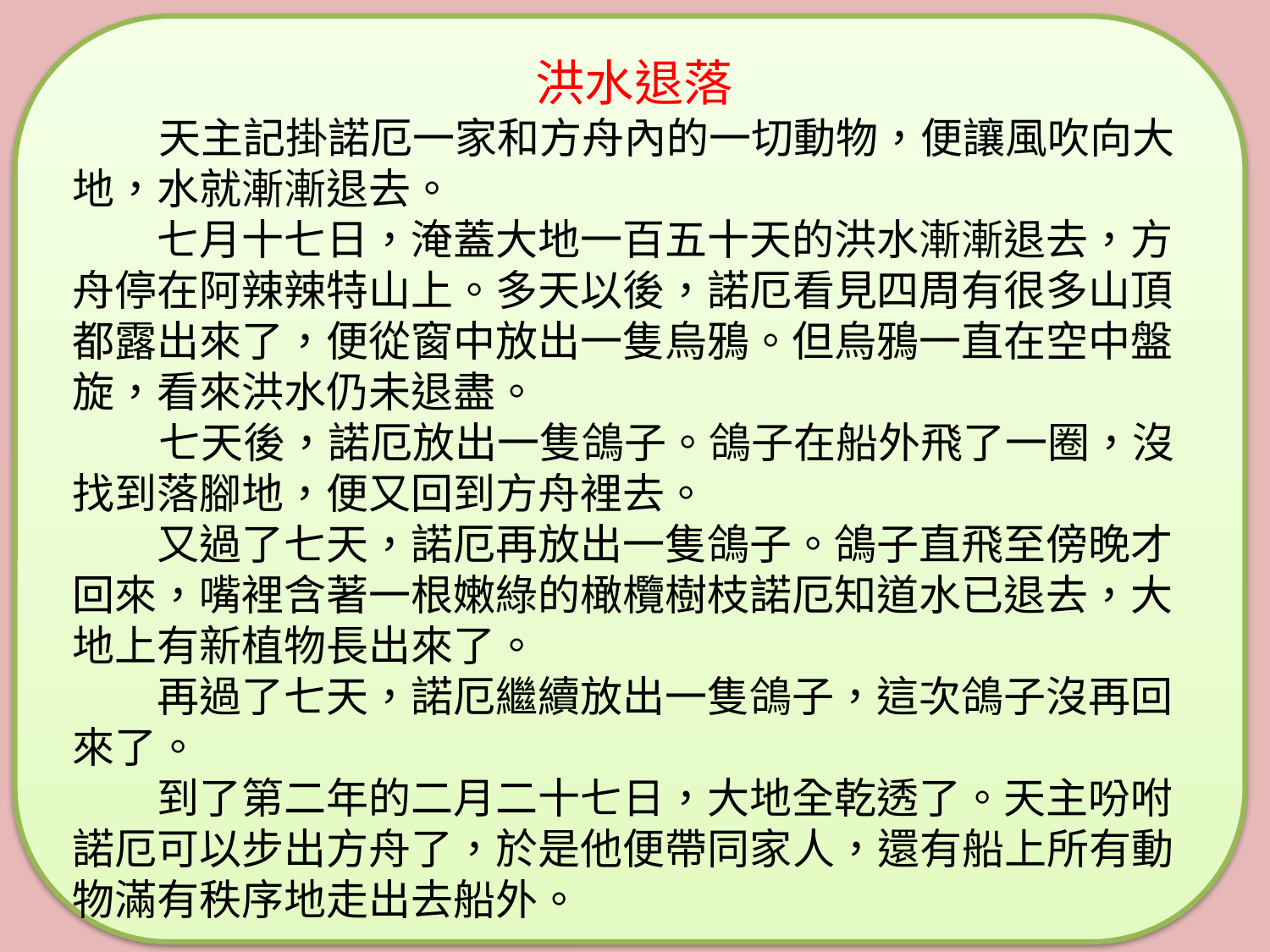

洪水退落
        天主記掛諾厄一家和方舟內的一切動物，便讓風吹向大地，水就漸漸退去。
　　七月十七日，淹蓋大地一百五十天的洪水漸漸退去，方舟停在阿辣辣特山上。多天以後，諾厄看見四周有很多山頂都露出來了，便從窗中放出一隻烏鴉。但烏鴉一直在空中盤旋，看來洪水仍未退盡。
        七天後，諾厄放出一隻鴿子。鴿子在船外飛了一圈，沒找到落腳地，便又回到方舟裡去。
　　又過了七天，諾厄再放出一隻鴿子。鴿子直飛至傍晚才回來，嘴裡含著一根嫩綠的橄欖樹枝諾厄知道水已退去，大地上有新植物長出來了。
　　再過了七天，諾厄繼續放出一隻鴿子，這次鴿子沒再回來了。
　　到了第二年的二月二十七日，大地全乾透了。天主吩咐諾厄可以步出方舟了，於是他便帶同家人，還有船上所有動物滿有秩序地走出去船外。